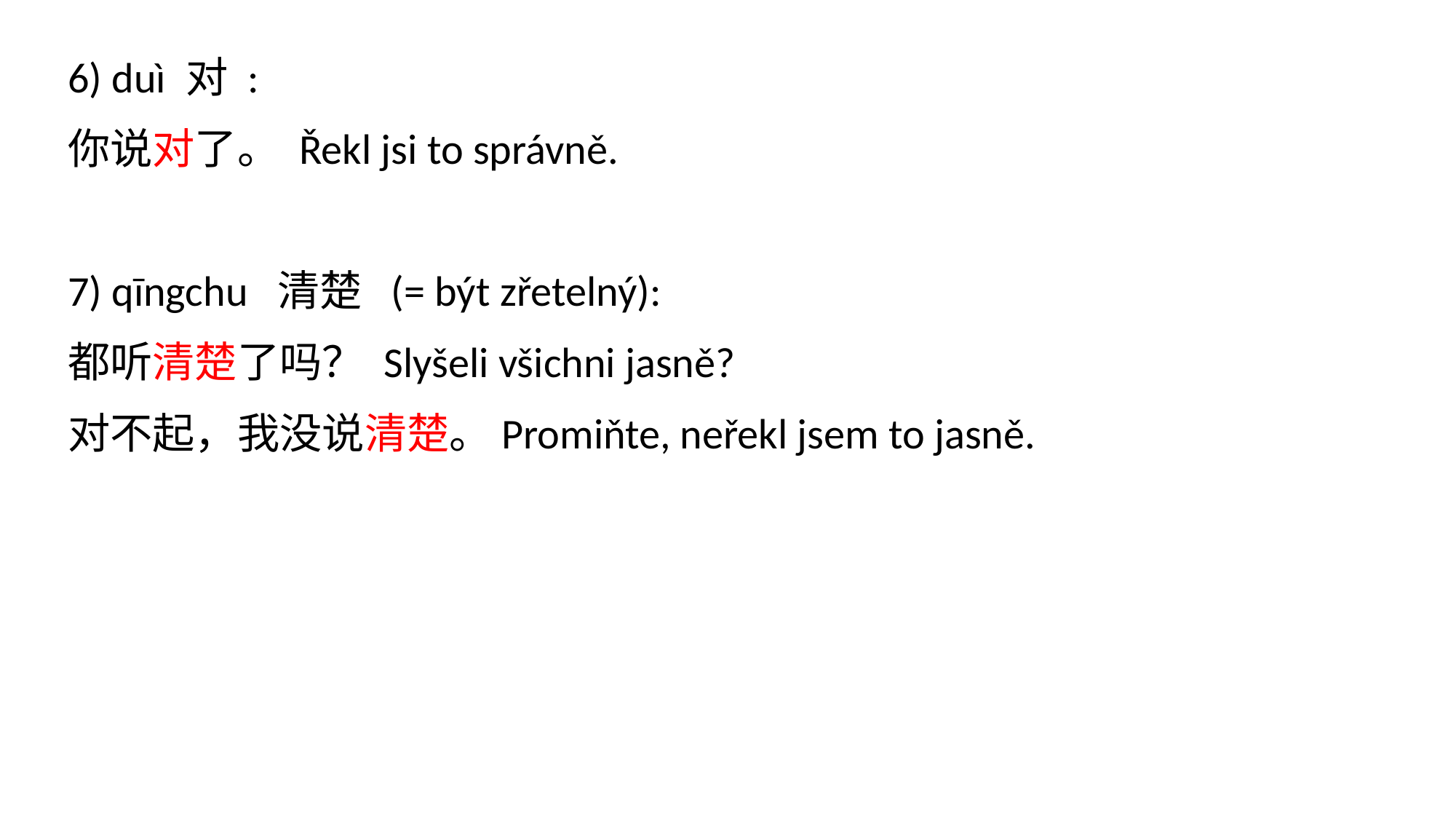

6) duì 对 :
你说对了。 Řekl jsi to správně.

7) qīngchu  清楚  (= být zřetelný):
都听清楚了吗？ Slyšeli všichni jasně?
对不起，我没说清楚。Promiňte, neřekl jsem to jasně.